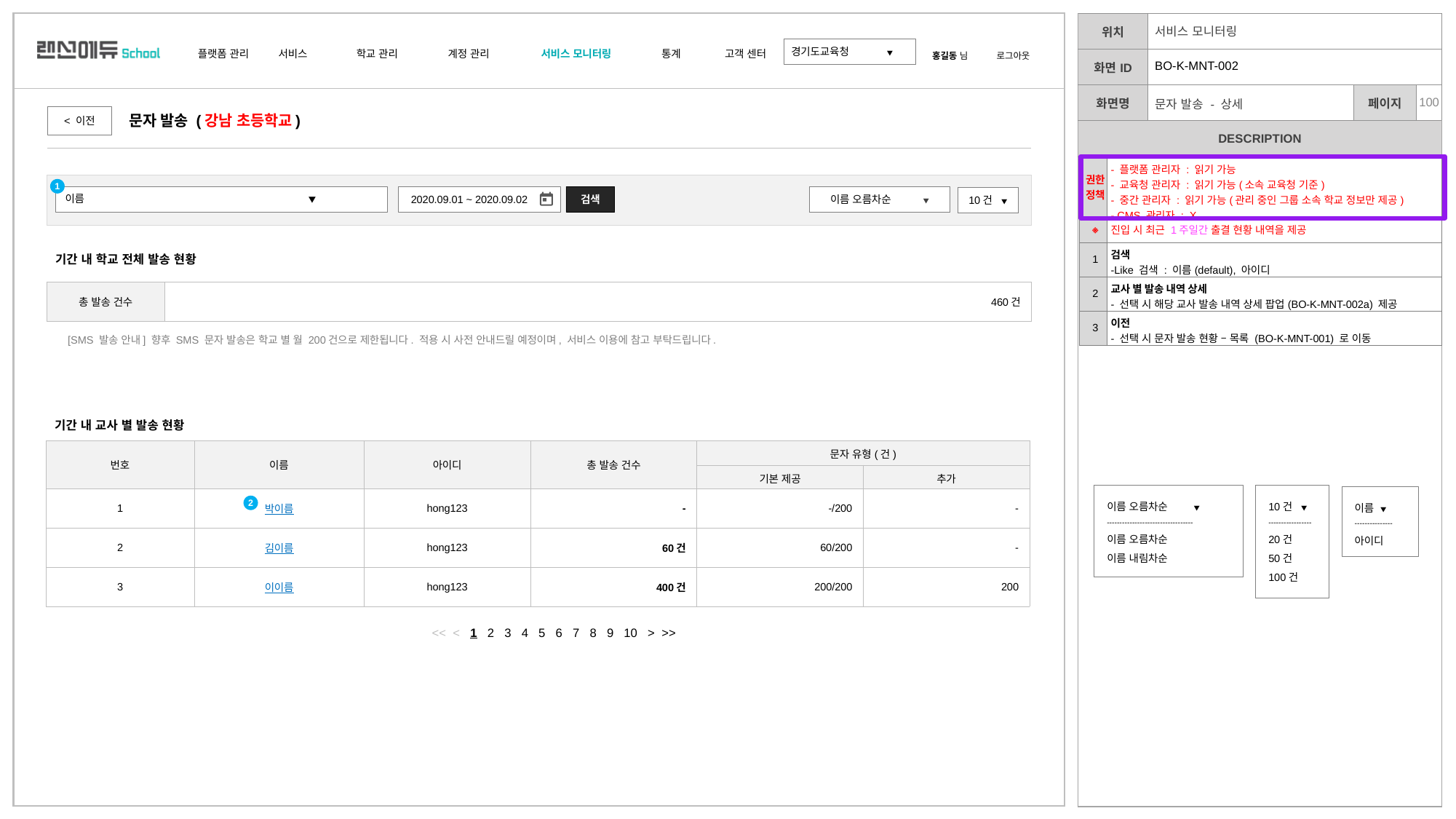

|  | 서비스 모니터링 |  |  |
| --- | --- | --- | --- |
|  | BO-K-MNT-002 |  |  |
|  | 문자 발송 - 상세 |  |  |
< 이전
문자 발송 (강남 초등학교)

| 권한 정책 | - 플랫폼 관리자 : 읽기 가능 - 교육청 관리자 : 읽기 가능(소속 교육청 기준) - 중간 관리자 : 읽기 가능(관리 중인 그룹 소속 학교 정보만 제공) - CMS 관리자 : X |
| --- | --- |
| ※ | 진입 시 최근 1주일간 출결 현황 내역을 제공 |
| 1 | 검색 -Like 검색 : 이름(default), 아이디 |
| 2 | 교사 별 발송 내역 상세 - 선택 시 해당 교사 발송 내역 상세 팝업(BO-K-MNT-002a) 제공 |
| 3 | 이전 - 선택 시 문자 발송 현황 – 목록 (BO-K-MNT-001) 로 이동 |

1
이름                                                                             ▼

2020.09.01 ~ 2020.09.02

검색
이름 오름차순           ▼
10건   ▼
기간 내 학교 전체 발송 현황
| 총 발송 건수 | 460건 |
| --- | --- |
[SMS 발송 안내] 향후 SMS 문자 발송은 학교 별 월 200건으로 제한됩니다. 적용 시 사전 안내드릴 예정이며, 서비스 이용에 참고 부탁드립니다.
기간 내 교사 별 발송 현황
| 번호 | 이름 | 아이디 | 총 발송 건수 | 문자 유형(건) |  |
| --- | --- | --- | --- | --- | --- |
|  |  |  |  | 기본 제공 | 추가 |
| 1 | 박이름 | hong123 | - | -/200 | - |
| 2 | 김이름 | hong123 | 60건 | 60/200 | - |
| 3 | 이이름 | hong123 | 400건 | 200/200 | 200 |
10건   ▼
-----------------
20건
50건
100건
이름 오름차순         ▼
----------------------------------
이름 오름차순
이름 내림차순
이름   ▼
---------------
아이디
2
<<  <   1   2   3   4   5   6   7   8   9   10   >  >>